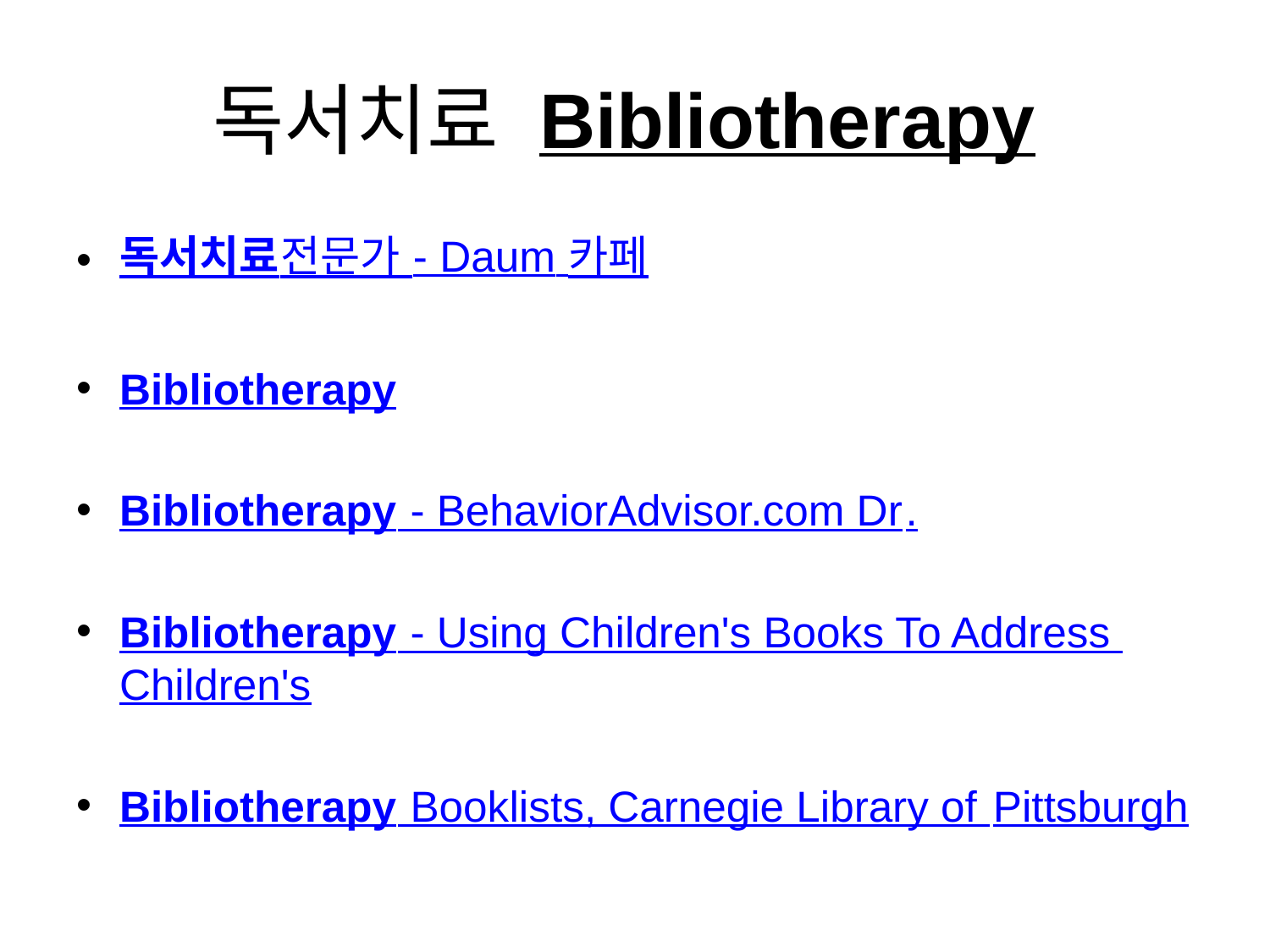

# 독서치료 Bibliotherapy
독서치료전문가 - Daum 카페

Bibliotherapy

Bibliotherapy - BehaviorAdvisor.com Dr.

Bibliotherapy - Using Children's Books To Address Children's

Bibliotherapy Booklists, Carnegie Library of Pittsburgh